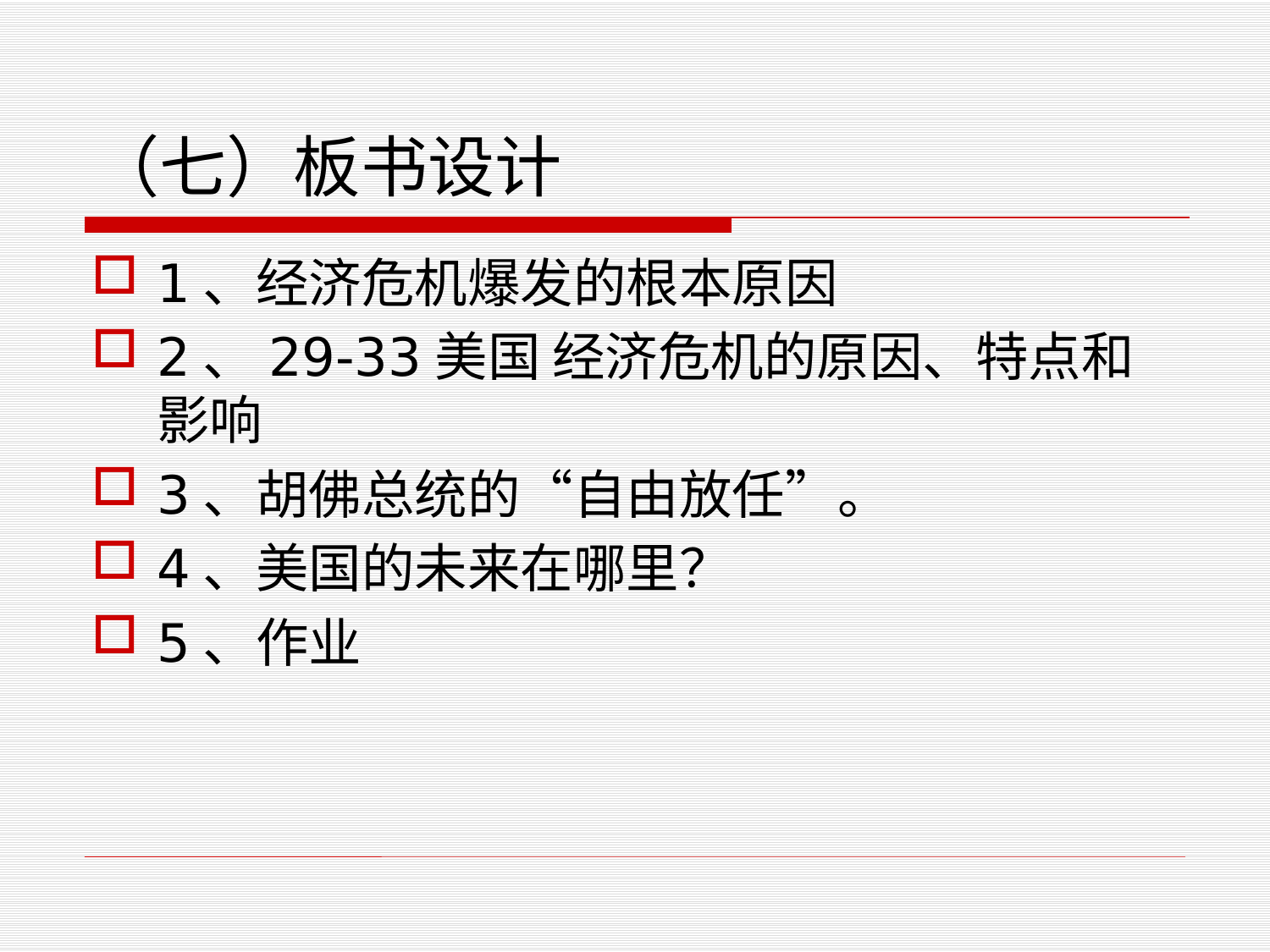

# （七）板书设计
1、经济危机爆发的根本原因
2、29-33美国 经济危机的原因、特点和影响
3、胡佛总统的“自由放任”。
4、美国的未来在哪里？
5、作业